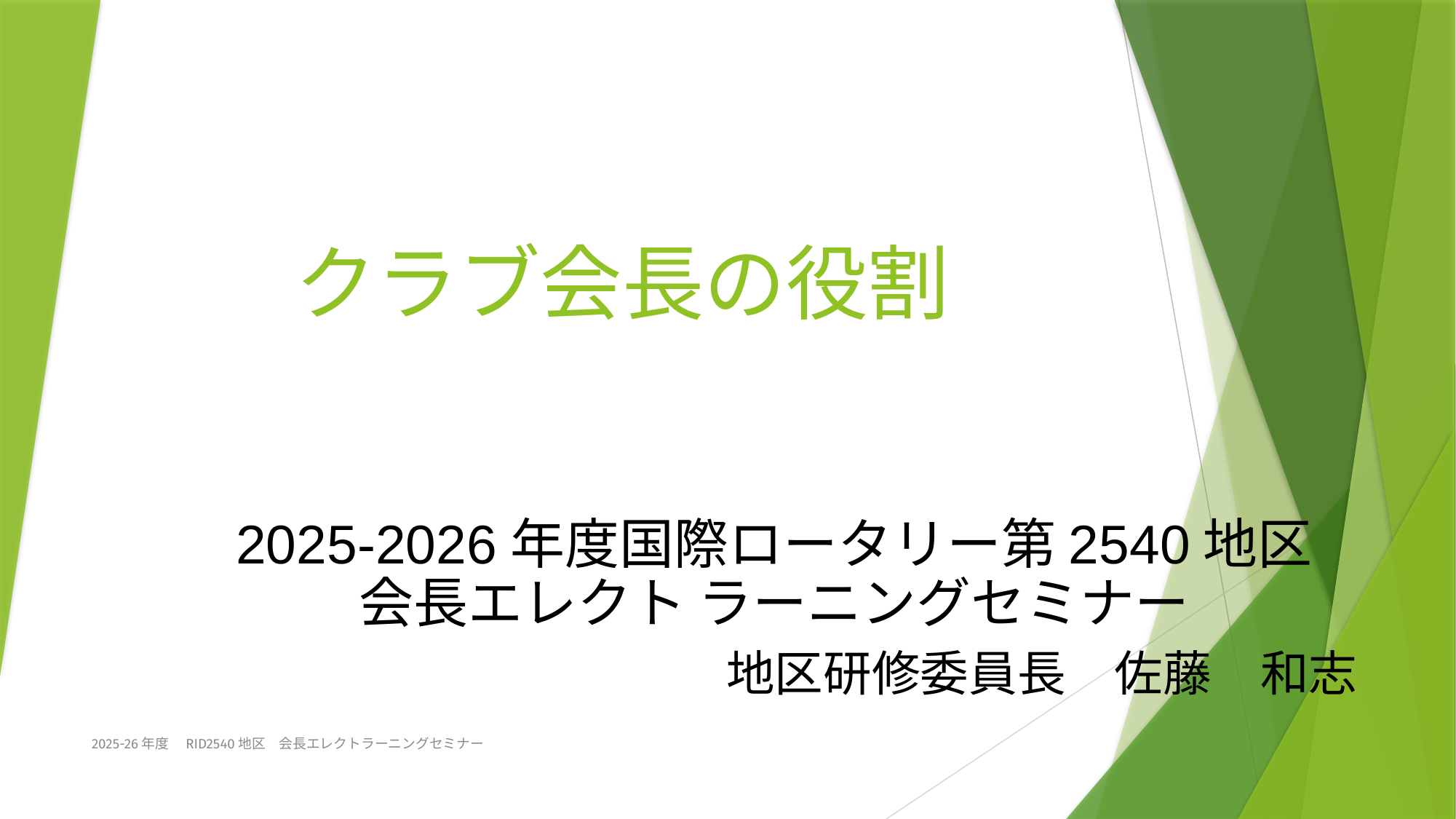

# クラブ会長の役割
2025-2026年度国際ロータリー第2540地区
会長エレクト ラーニングセミナー
地区研修委員長　佐藤　和志

2025-26年度　RID2540地区　会長エレクトラーニングセミナー